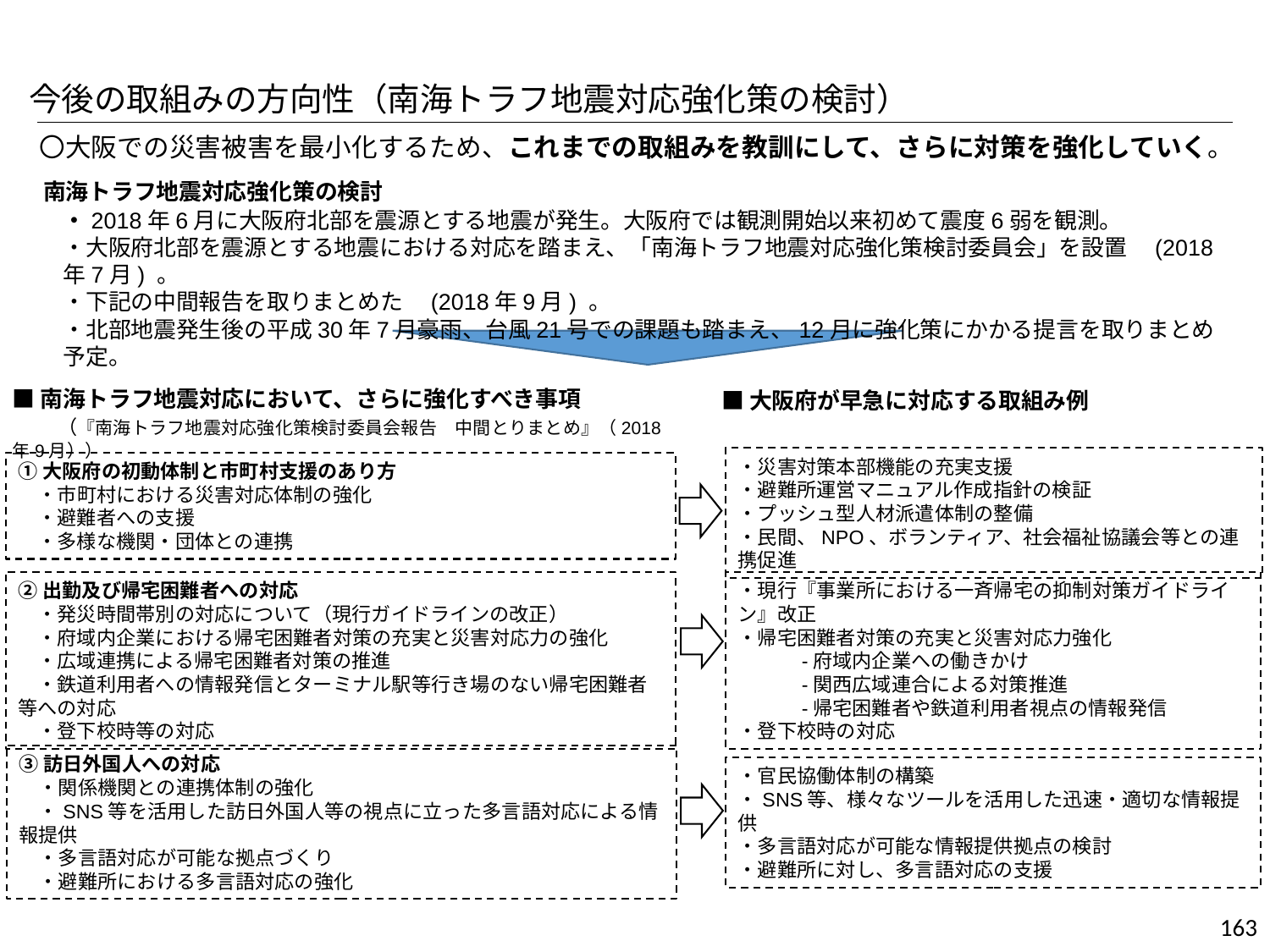

今後の取組みの方向性（南海トラフ地震対応強化策の検討）
〇大阪での災害被害を最小化するため、これまでの取組みを教訓にして、さらに対策を強化していく。
南海トラフ地震対応強化策の検討
・2018年6月に大阪府北部を震源とする地震が発生。大阪府では観測開始以来初めて震度6弱を観測。
・大阪府北部を震源とする地震における対応を踏まえ、「南海トラフ地震対応強化策検討委員会」を設置　(2018年7月) 。
・下記の中間報告を取りまとめた　(2018年9月) 。
・北部地震発生後の平成30年7月豪雨、台風21号での課題も踏まえ、12月に強化策にかかる提言を取りまとめ予定。

■南海トラフ地震対応において、さらに強化すべき事項
　　（『南海トラフ地震対応強化策検討委員会報告　中間とりまとめ』（2018年9月））
■大阪府が早急に対応する取組み例
・災害対策本部機能の充実支援
・避難所運営マニュアル作成指針の検証
・プッシュ型人材派遣体制の整備
・民間、NPO、ボランティア、社会福祉協議会等との連携促進
①大阪府の初動体制と市町村支援のあり方
　・市町村における災害対応体制の強化
　・避難者への支援
　・多様な機関・団体との連携

・現行『事業所における一斉帰宅の抑制対策ガイドライン』改正
・帰宅困難者対策の充実と災害対応力強化
　　　-府域内企業への働きかけ
　　　-関西広域連合による対策推進
　　　-帰宅困難者や鉄道利用者視点の情報発信
・登下校時の対応
②出勤及び帰宅困難者への対応
　・発災時間帯別の対応について（現行ガイドラインの改正）
　・府域内企業における帰宅困難者対策の充実と災害対応力の強化
　・広域連携による帰宅困難者対策の推進
　・鉄道利用者への情報発信とターミナル駅等行き場のない帰宅困難者等への対応
　・登下校時等の対応

③訪日外国人への対応
　・関係機関との連携体制の強化
　・SNS等を活用した訪日外国人等の視点に立った多言語対応による情報提供
　・多言語対応が可能な拠点づくり
　・避難所における多言語対応の強化
・官民協働体制の構築
・SNS等、様々なツールを活用した迅速・適切な情報提供
・多言語対応が可能な情報提供拠点の検討
・避難所に対し、多言語対応の支援

163